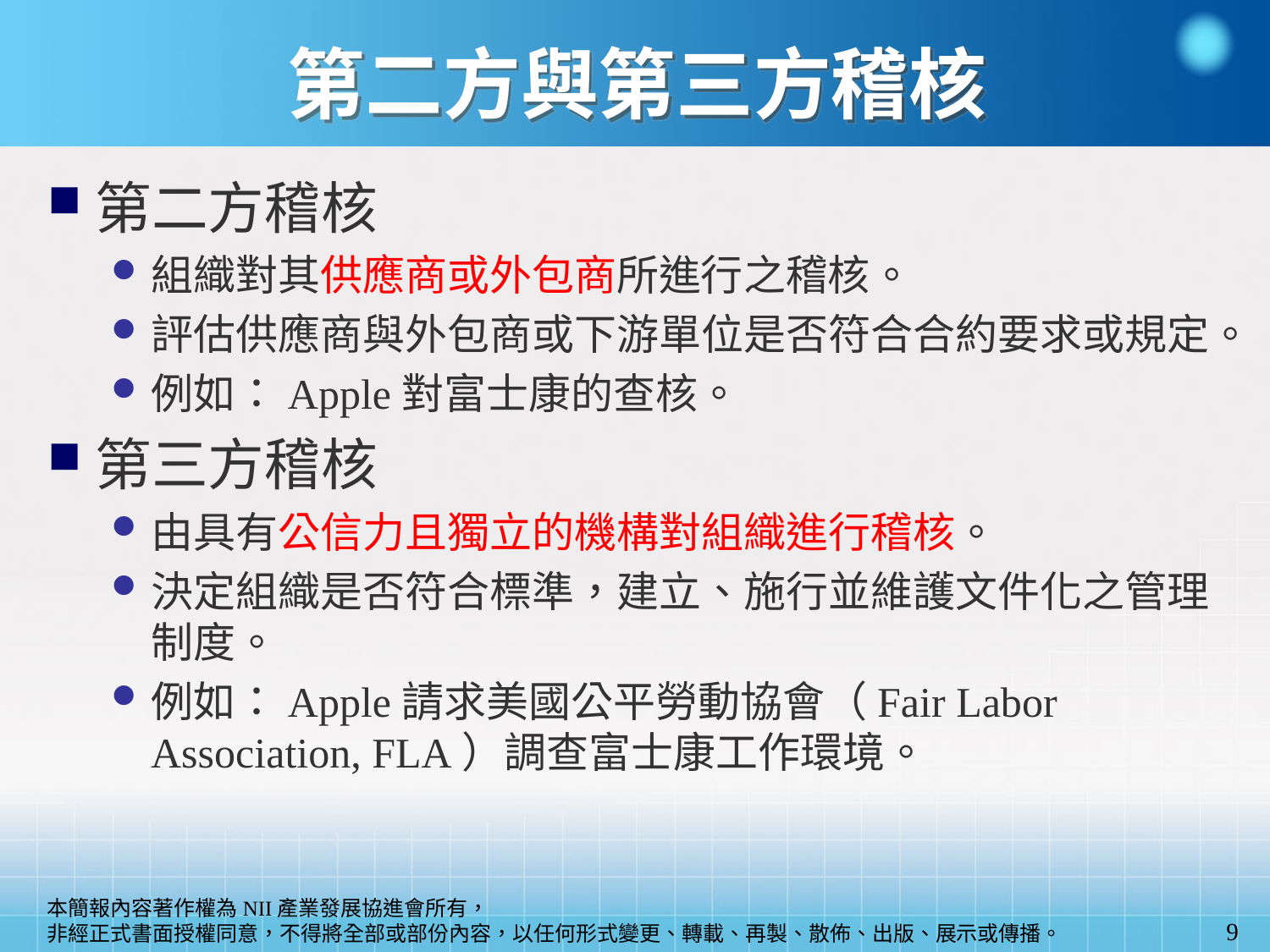

# 第二方與第三方稽核
第二方稽核
組織對其供應商或外包商所進行之稽核。
評估供應商與外包商或下游單位是否符合合約要求或規定。
例如：Apple對富士康的查核。
第三方稽核
由具有公信力且獨立的機構對組織進行稽核。
決定組織是否符合標準，建立、施行並維護文件化之管理制度。
例如：Apple請求美國公平勞動協會（Fair Labor Association, FLA）調查富士康工作環境。
9